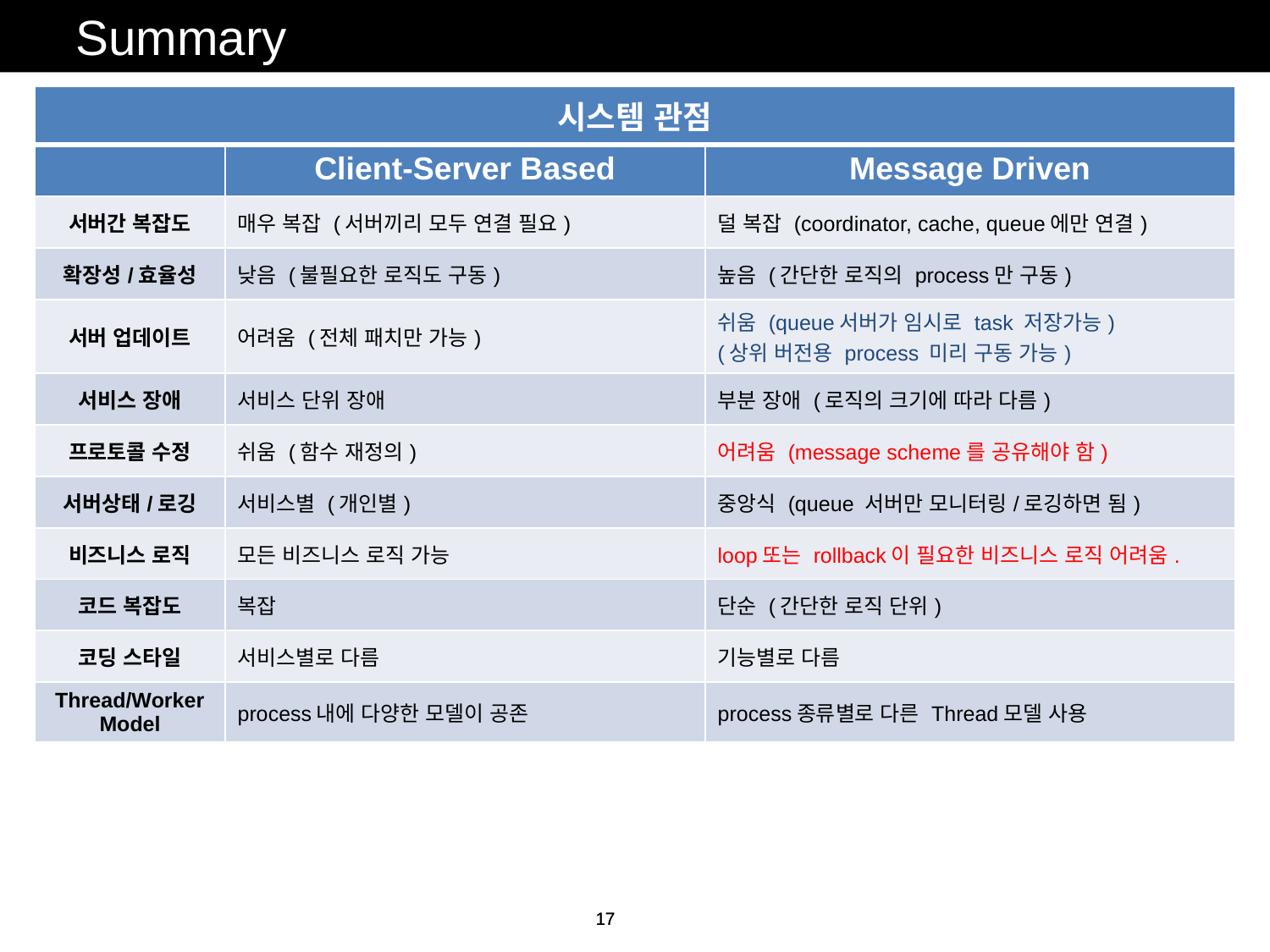

# Summary
| 시스템 관점 |  |  |
| --- | --- | --- |
|  | Client-Server Based | Message Driven |
| 서버간 복잡도 | 매우 복잡 (서버끼리 모두 연결 필요) | 덜 복잡 (coordinator, cache, queue에만 연결) |
| 확장성/효율성 | 낮음 (불필요한 로직도 구동) | 높음 (간단한 로직의 process만 구동) |
| 서버 업데이트 | 어려움 (전체 패치만 가능) | 쉬움 (queue서버가 임시로 task 저장가능) (상위 버전용 process 미리 구동 가능) |
| 서비스 장애 | 서비스 단위 장애 | 부분 장애 (로직의 크기에 따라 다름) |
| 프로토콜 수정 | 쉬움 (함수 재정의) | 어려움 (message scheme를 공유해야 함) |
| 서버상태/로깅 | 서비스별 (개인별) | 중앙식 (queue 서버만 모니터링/로깅하면 됨) |
| 비즈니스 로직 | 모든 비즈니스 로직 가능 | loop또는 rollback이 필요한 비즈니스 로직 어려움. |
| 코드 복잡도 | 복잡 | 단순 (간단한 로직 단위) |
| 코딩 스타일 | 서비스별로 다름 | 기능별로 다름 |
| Thread/Worker Model | process내에 다양한 모델이 공존 | process종류별로 다른 Thread모델 사용 |